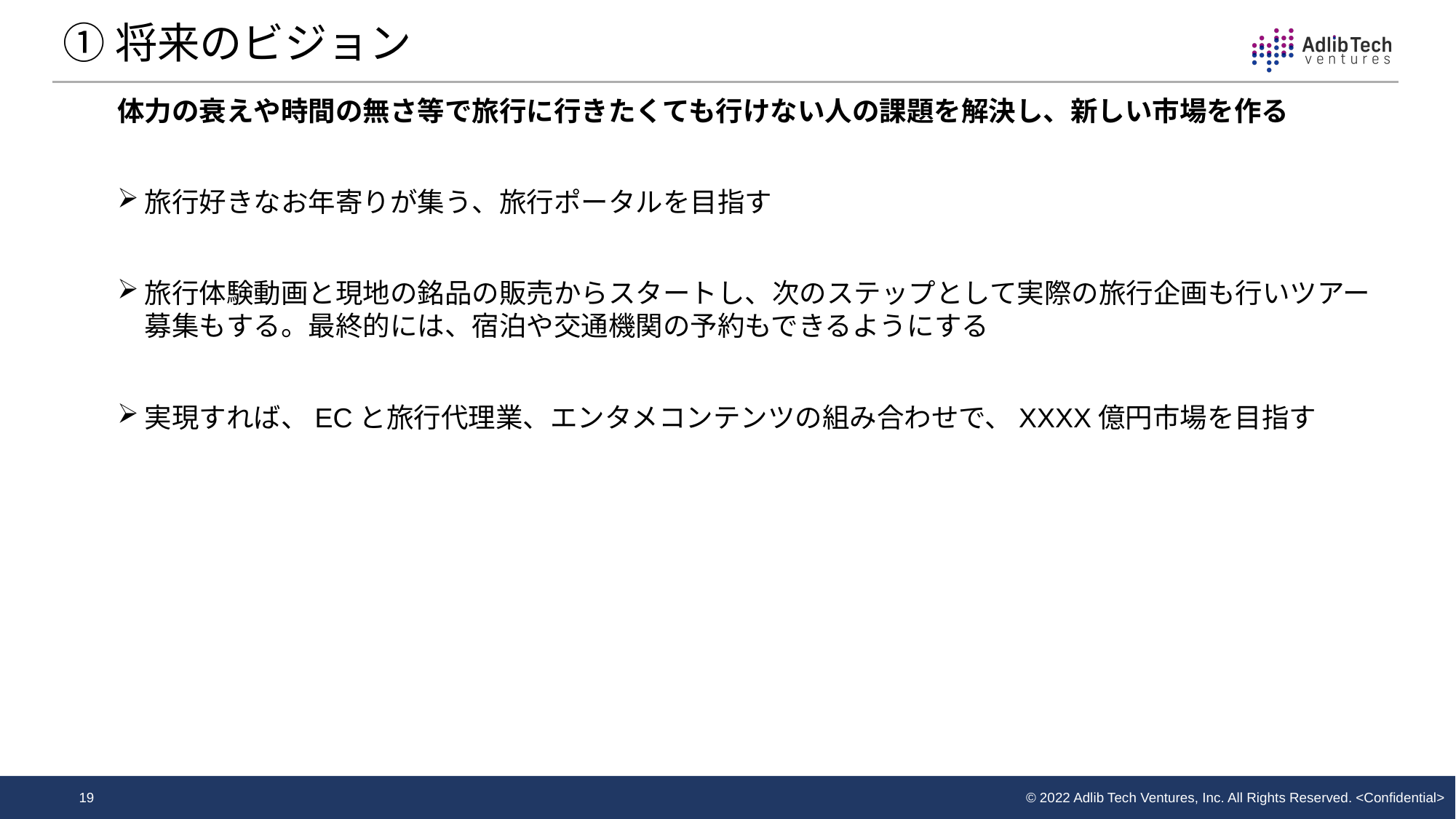

①将来のビジョン
体力の衰えや時間の無さ等で旅行に行きたくても行けない人の課題を解決し、新しい市場を作る

旅行好きなお年寄りが集う、旅行ポータルを目指す

旅行体験動画と現地の銘品の販売からスタートし、次のステップとして実際の旅行企画も行いツアー募集もする。最終的には、宿泊や交通機関の予約もできるようにする

実現すれば、ECと旅行代理業、エンタメコンテンツの組み合わせで、XXXX億円市場を目指す

19
© 2022 Adlib Tech Ventures, Inc. All Rights Reserved. <Confidential>